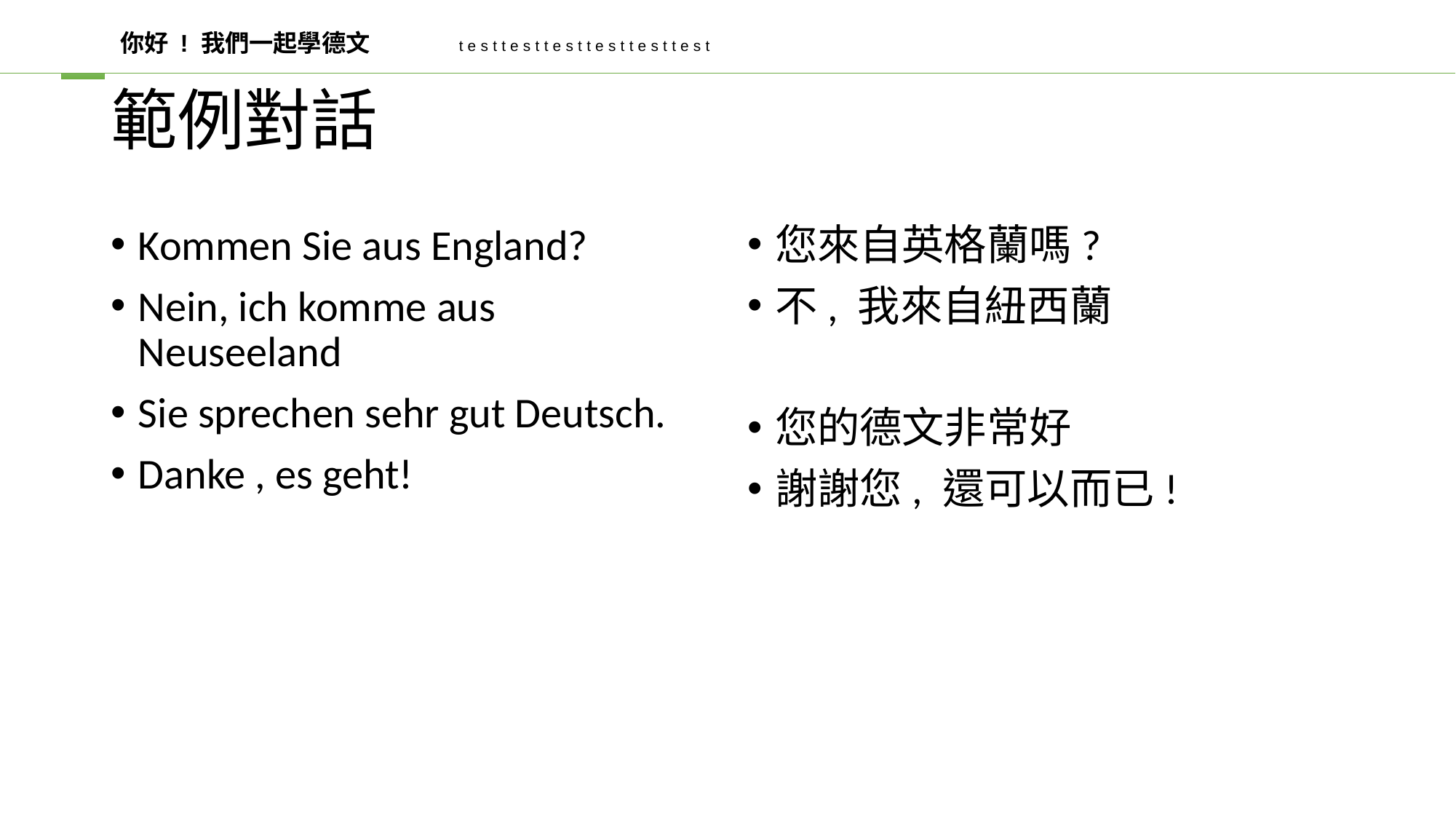

你好 ! 我們一起學德文
testtesttesttesttesttest

# 範例對話
Kommen Sie aus England?
Nein, ich komme aus Neuseeland
Sie sprechen sehr gut Deutsch.
Danke , es geht!
您來自英格蘭嗎?
不, 我來自紐西蘭

您的德文非常好
謝謝您, 還可以而已!